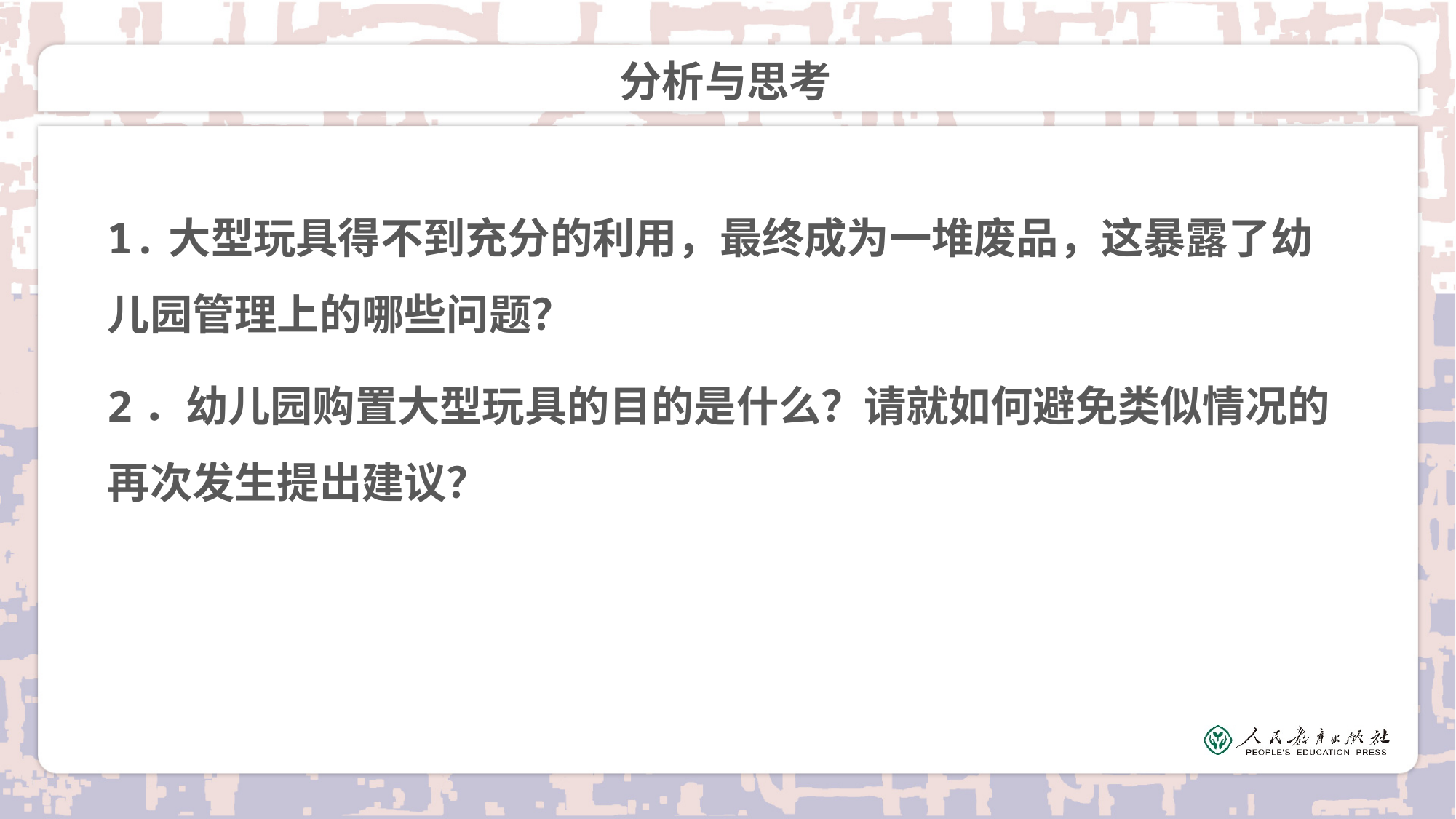

# 分析与思考
1.大型玩具得不到充分的利用，最终成为一堆废品，这暴露了幼儿园管理上的哪些问题？
2．幼儿园购置大型玩具的目的是什么？请就如何避免类似情况的再次发生提出建议？